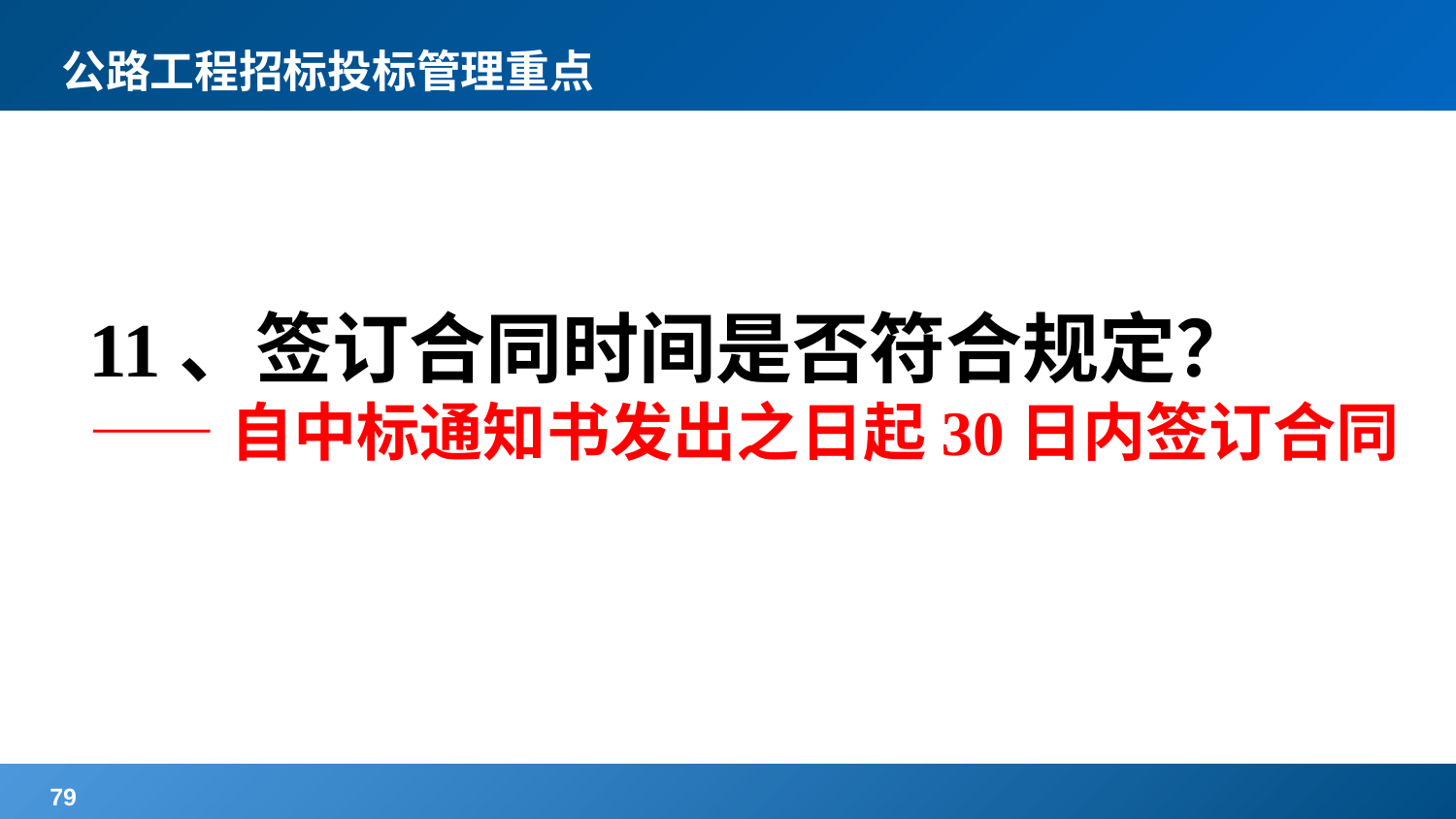

# 公路工程招标投标管理重点
11、签订合同时间是否符合规定？
——自中标通知书发出之日起30日内签订合同